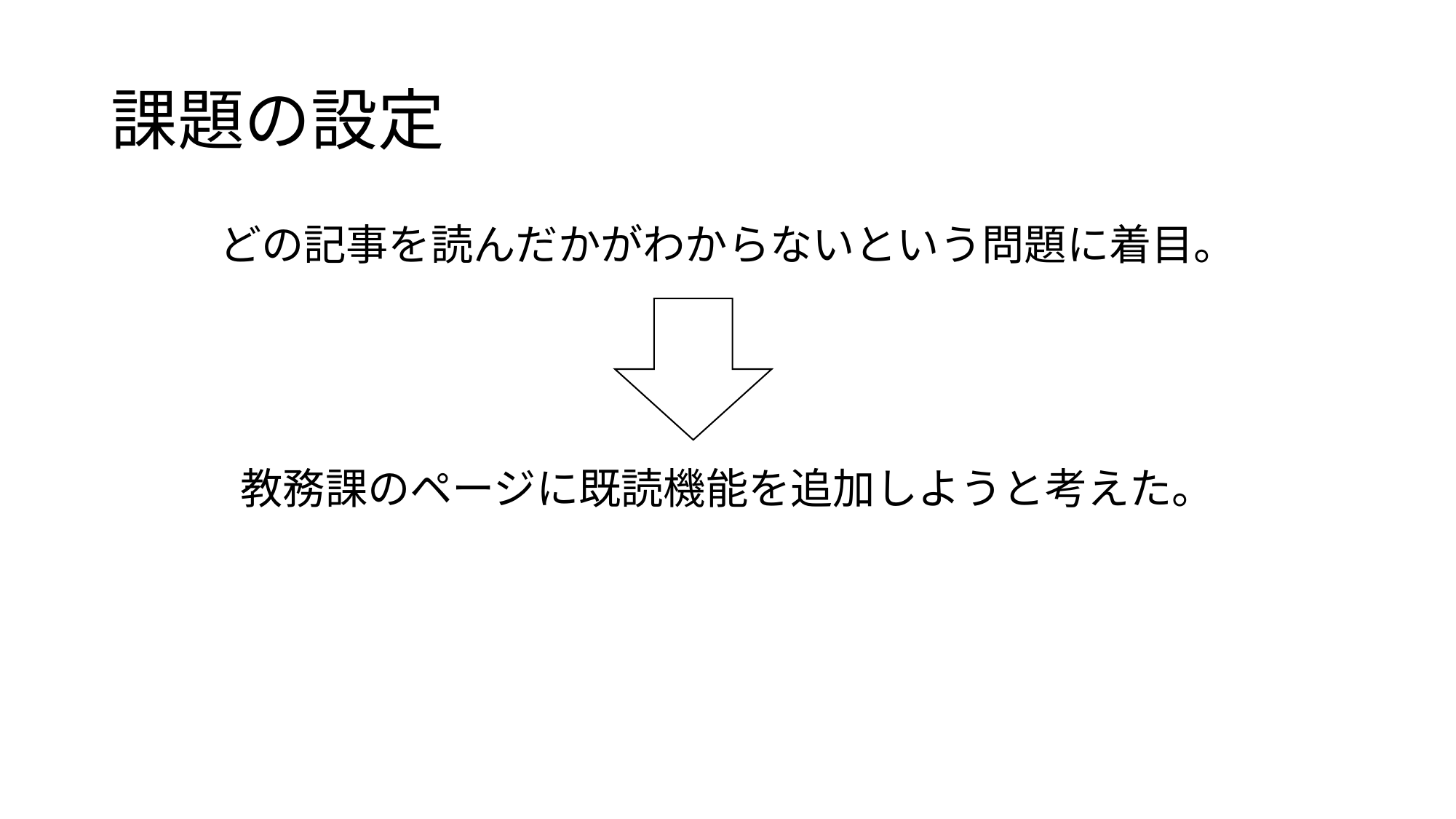

# 課題の設定
どの記事を読んだかがわからないという問題に着目。

教務課のページに既読機能を追加しようと考えた。